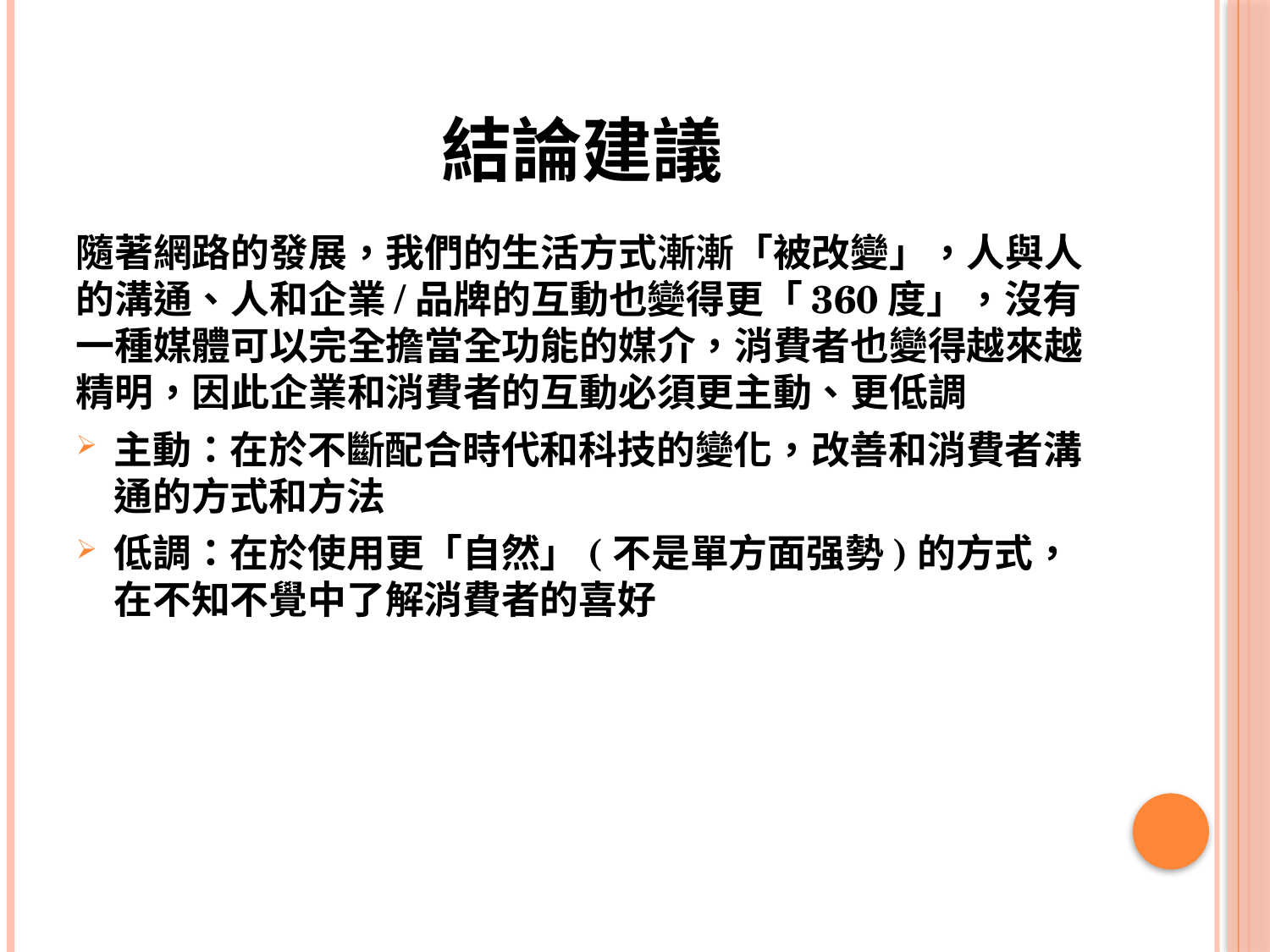

# 結論建議
隨著網路的發展，我們的生活方式漸漸「被改變」，人與人的溝通、人和企業/品牌的互動也變得更「360度」，沒有一種媒體可以完全擔當全功能的媒介，消費者也變得越來越精明，因此企業和消費者的互動必須更主動、更低調
主動：在於不斷配合時代和科技的變化，改善和消費者溝通的方式和方法
低調：在於使用更「自然」(不是單方面强勢)的方式，在不知不覺中了解消費者的喜好